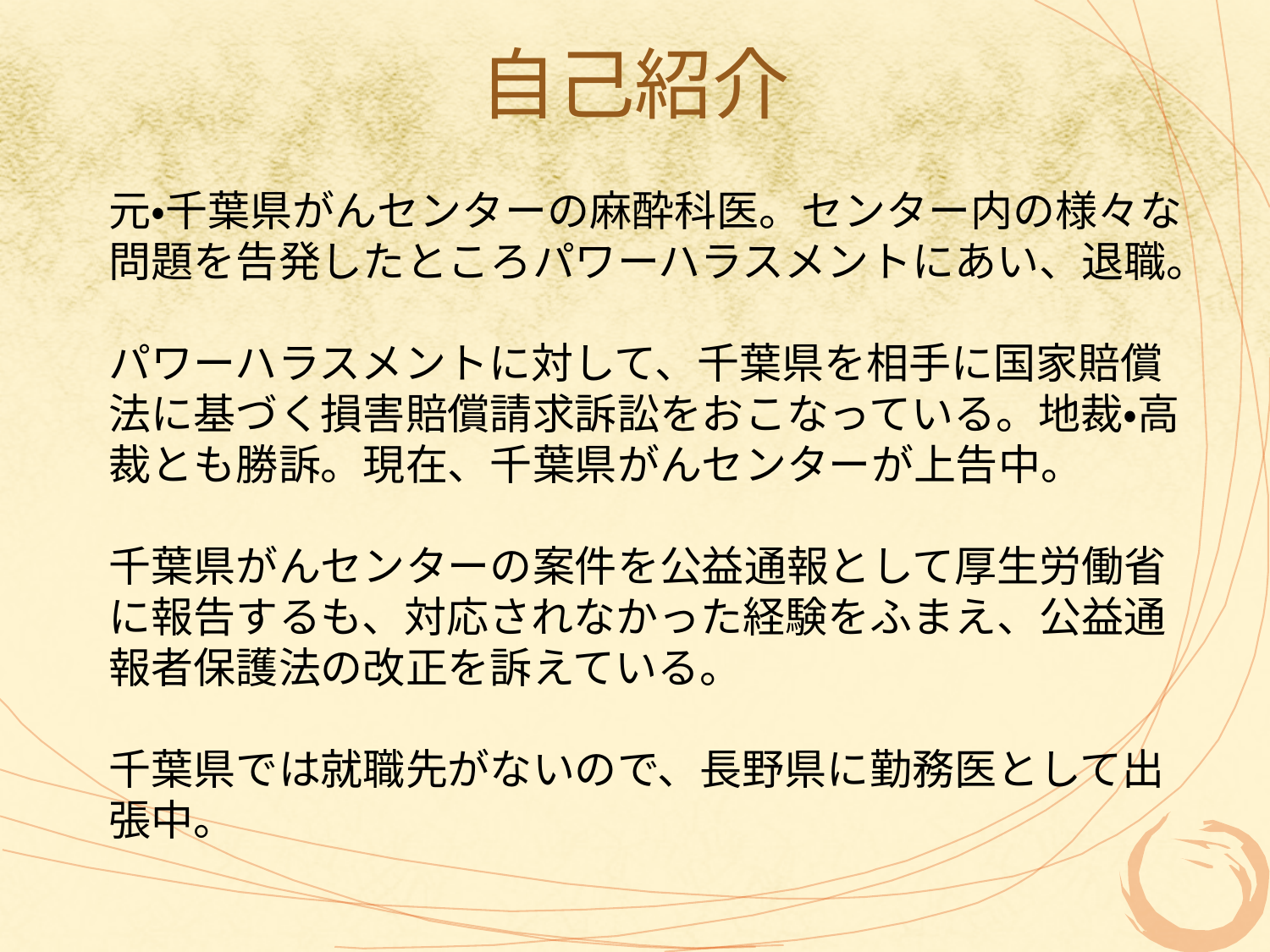

# 自己紹介
元・千葉県がんセンターの麻酔科医。センター内の様々な問題を告発したところパワーハラスメントにあい、退職。

パワーハラスメントに対して、千葉県を相手に国家賠償法に基づく損害賠償請求訴訟をおこなっている。地裁・高裁とも勝訴。現在、千葉県がんセンターが上告中。

千葉県がんセンターの案件を公益通報として厚生労働省に報告するも、対応されなかった経験をふまえ、公益通報者保護法の改正を訴えている。

千葉県では就職先がないので、長野県に勤務医として出張中。